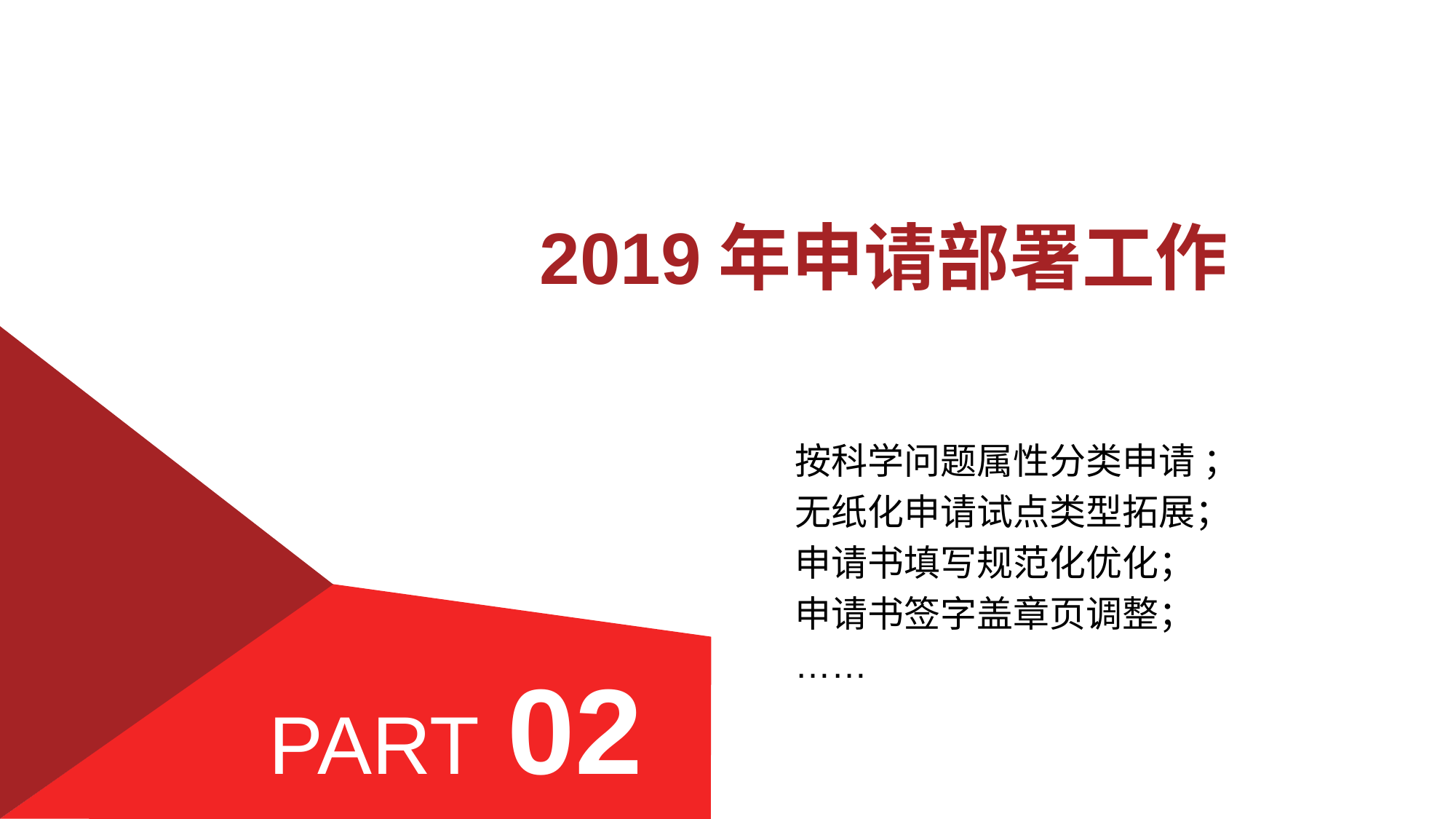

2019年申请部署工作

按科学问题属性分类申请 ；
无纸化申请试点类型拓展；
申请书填写规范化优化；
申请书签字盖章页调整；
……

PART 02